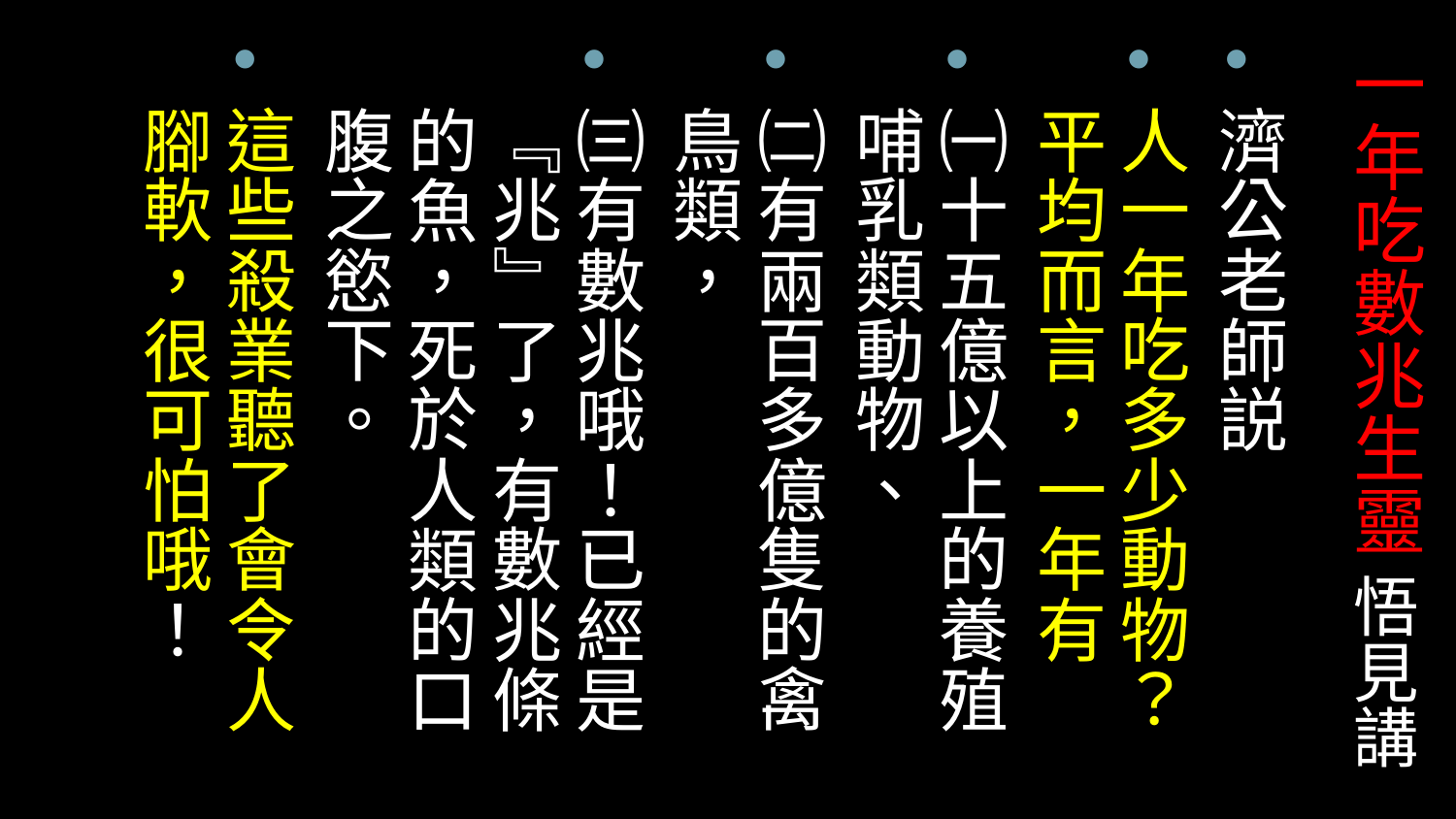

# 一年吃數兆生靈 悟見講
濟公老師説
人一年吃多少動物？平均而言，一年有
㈠十五億以上的養殖哺乳類動物、
㈡有兩百多億隻的禽鳥類，
㈢有數兆哦！已經是『兆』了，有數兆條的魚，死於人類的口腹之慾下。
這些殺業聽了會令人腳軟，很可怕哦！